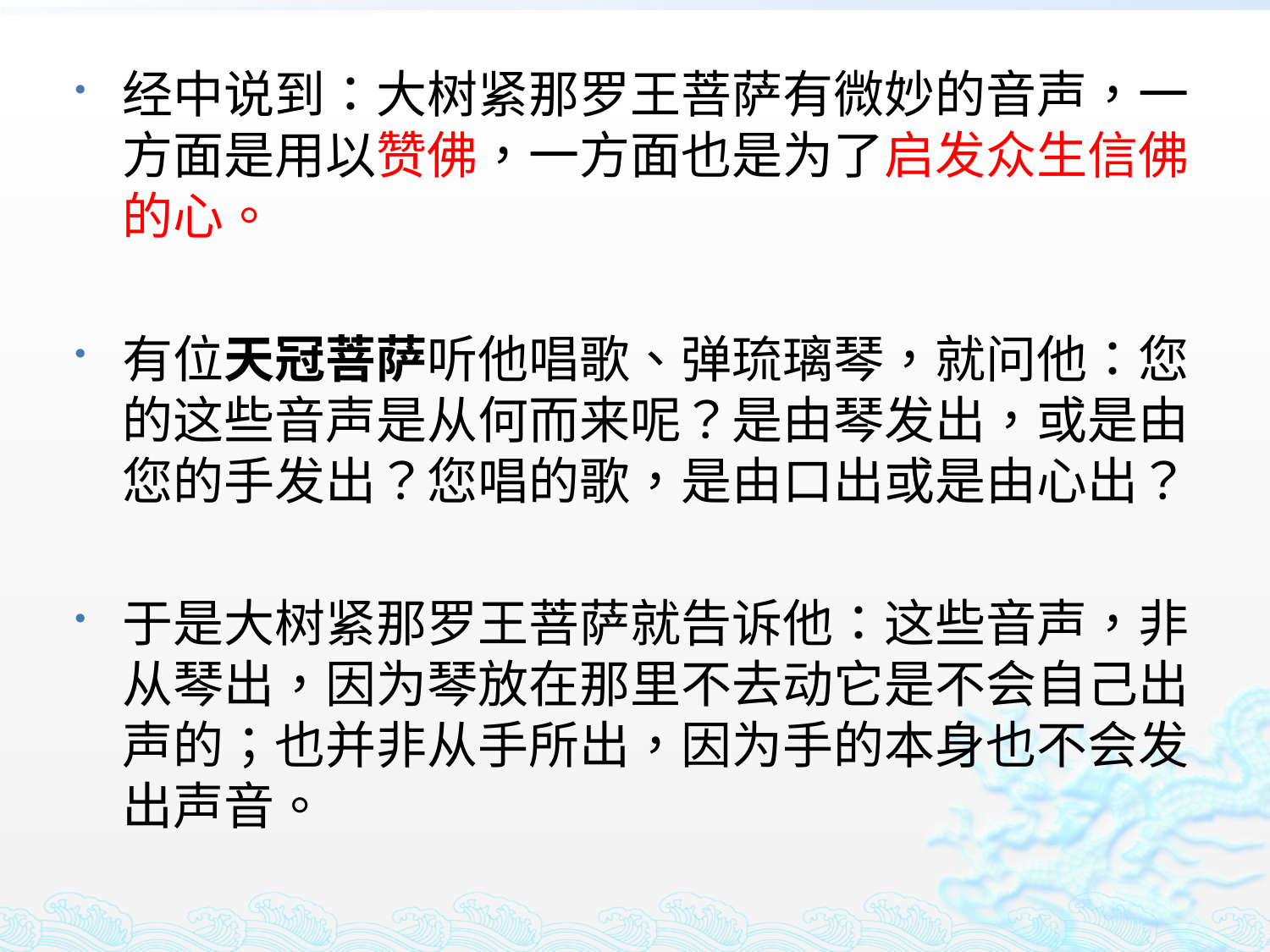

经中说到：大树紧那罗王菩萨有微妙的音声，一方面是用以赞佛，一方面也是为了启发众生信佛的心。

有位天冠菩萨听他唱歌、弹琉璃琴，就问他：您的这些音声是从何而来呢？是由琴发出，或是由您的手发出？您唱的歌，是由口出或是由心出？

于是大树紧那罗王菩萨就告诉他：这些音声，非从琴出，因为琴放在那里不去动它是不会自己出声的；也并非从手所出，因为手的本身也不会发出声音。